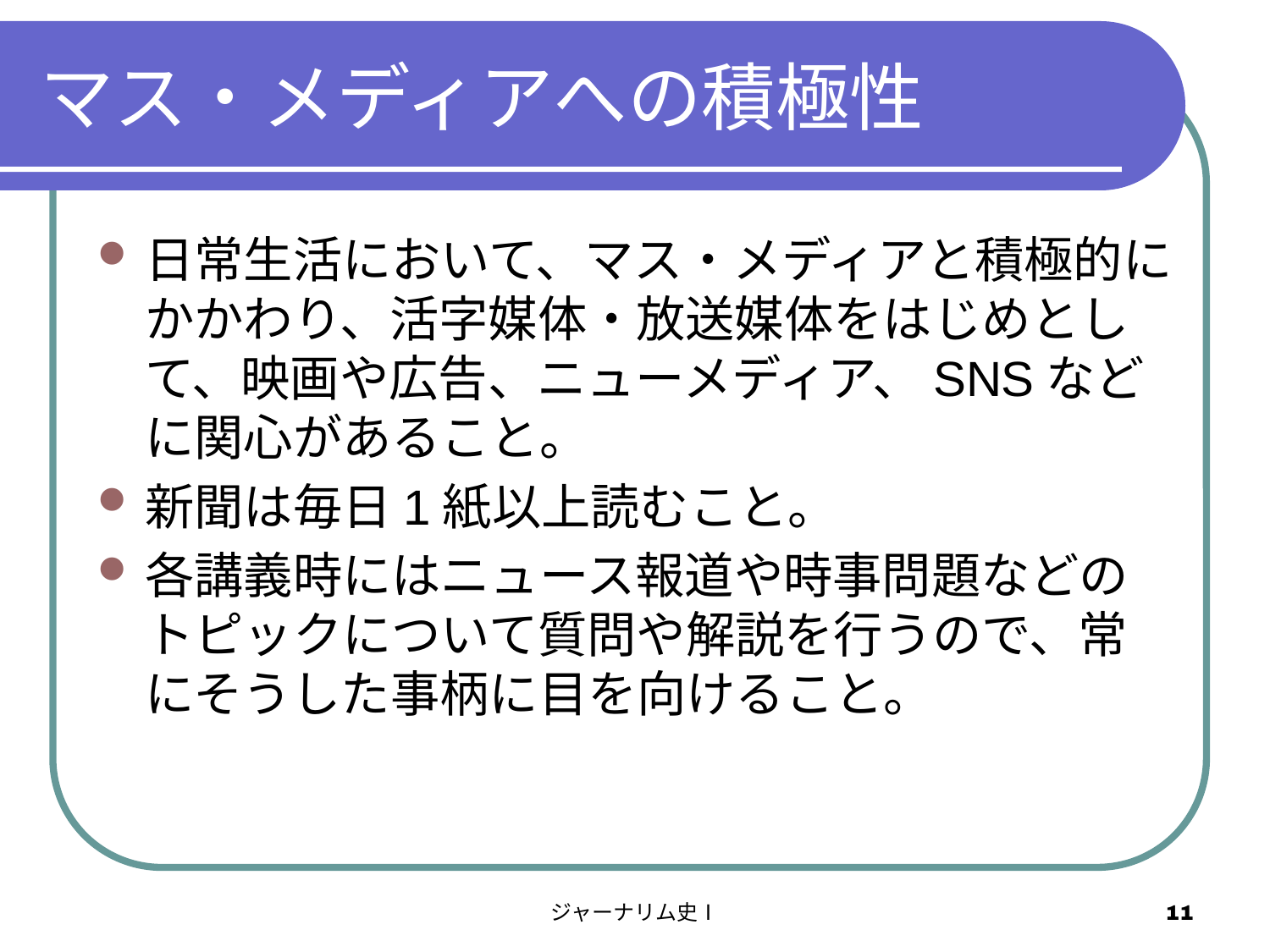

# マス・メディアへの積極性
日常生活において、マス・メディアと積極的にかかわり、活字媒体・放送媒体をはじめとして、映画や広告、ニューメディア、SNSなどに関心があること。
新聞は毎日1紙以上読むこと。
各講義時にはニュース報道や時事問題などのトピックについて質問や解説を行うので、常にそうした事柄に目を向けること。
ジャーナリム史Ⅰ
11